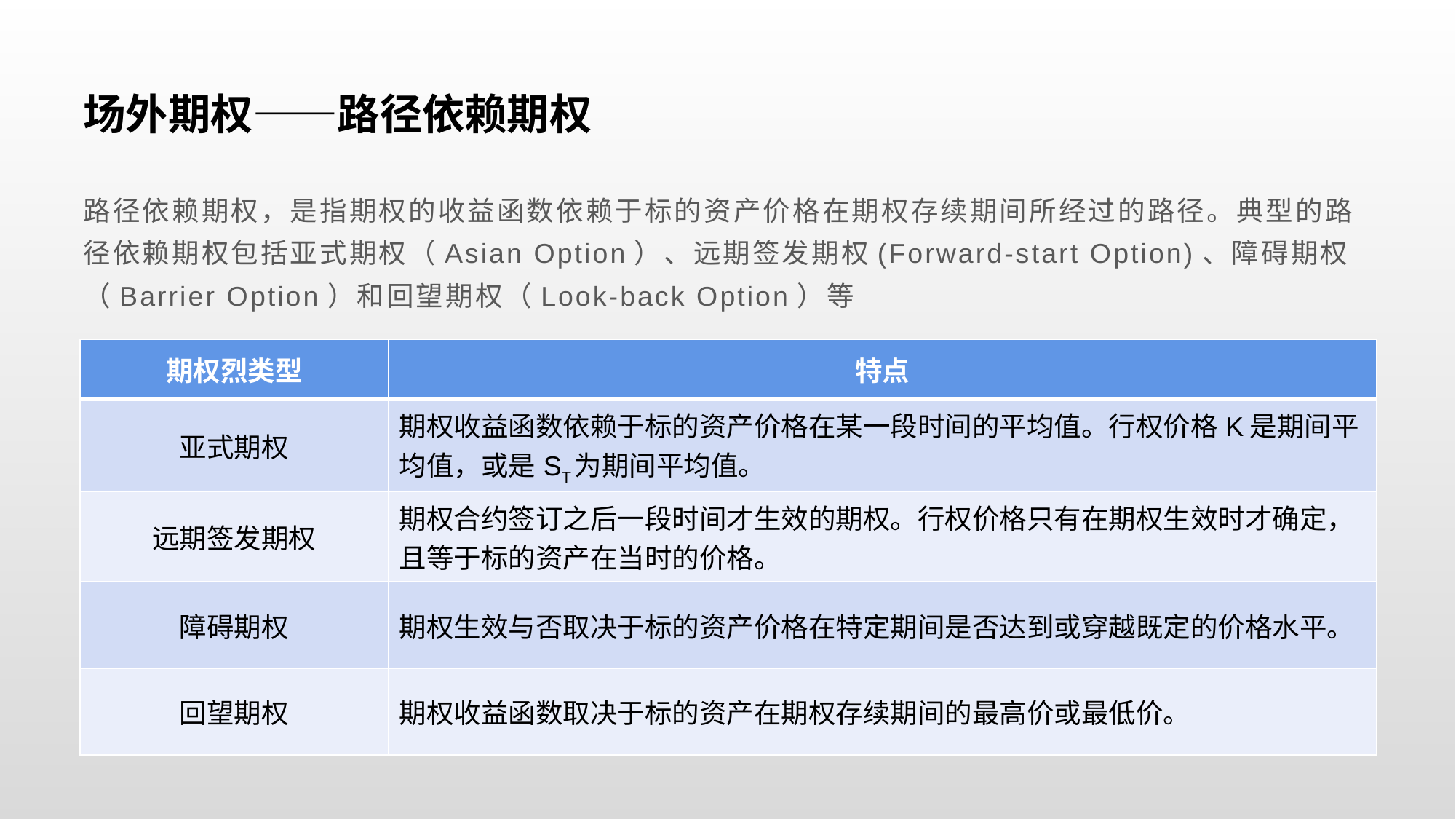

# 场外期权——路径依赖期权
路径依赖期权，是指期权的收益函数依赖于标的资产价格在期权存续期间所经过的路径。典型的路径依赖期权包括亚式期权（Asian Option）、远期签发期权(Forward-start Option)、障碍期权（Barrier Option）和回望期权（Look-back Option）等
| 期权烈类型 | 特点 |
| --- | --- |
| 亚式期权 | 期权收益函数依赖于标的资产价格在某一段时间的平均值。行权价格K是期间平均值，或是ST为期间平均值。 |
| 远期签发期权 | 期权合约签订之后一段时间才生效的期权。行权价格只有在期权生效时才确定，且等于标的资产在当时的价格。 |
| 障碍期权 | 期权生效与否取决于标的资产价格在特定期间是否达到或穿越既定的价格水平。 |
| 回望期权 | 期权收益函数取决于标的资产在期权存续期间的最高价或最低价。 |